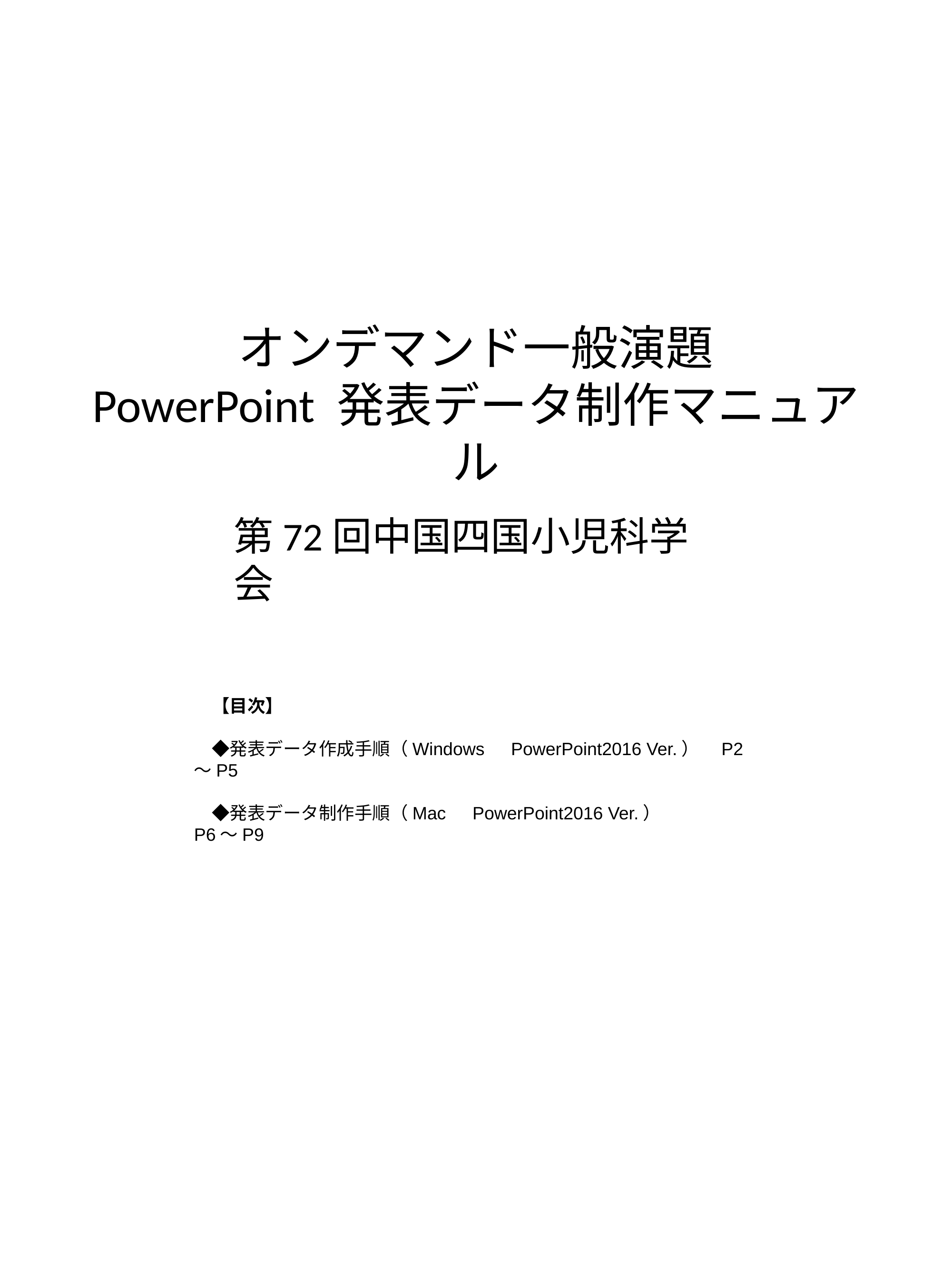

オンデマンド一般演題
PowerPoint 発表データ制作マニュアル
第72回中国四国小児科学会
　【目次】

　◆発表データ作成手順（Windows　PowerPoint2016 Ver.）　P2～P5

　◆発表データ制作手順（Mac　PowerPoint2016 Ver.）　　　　P6～P9